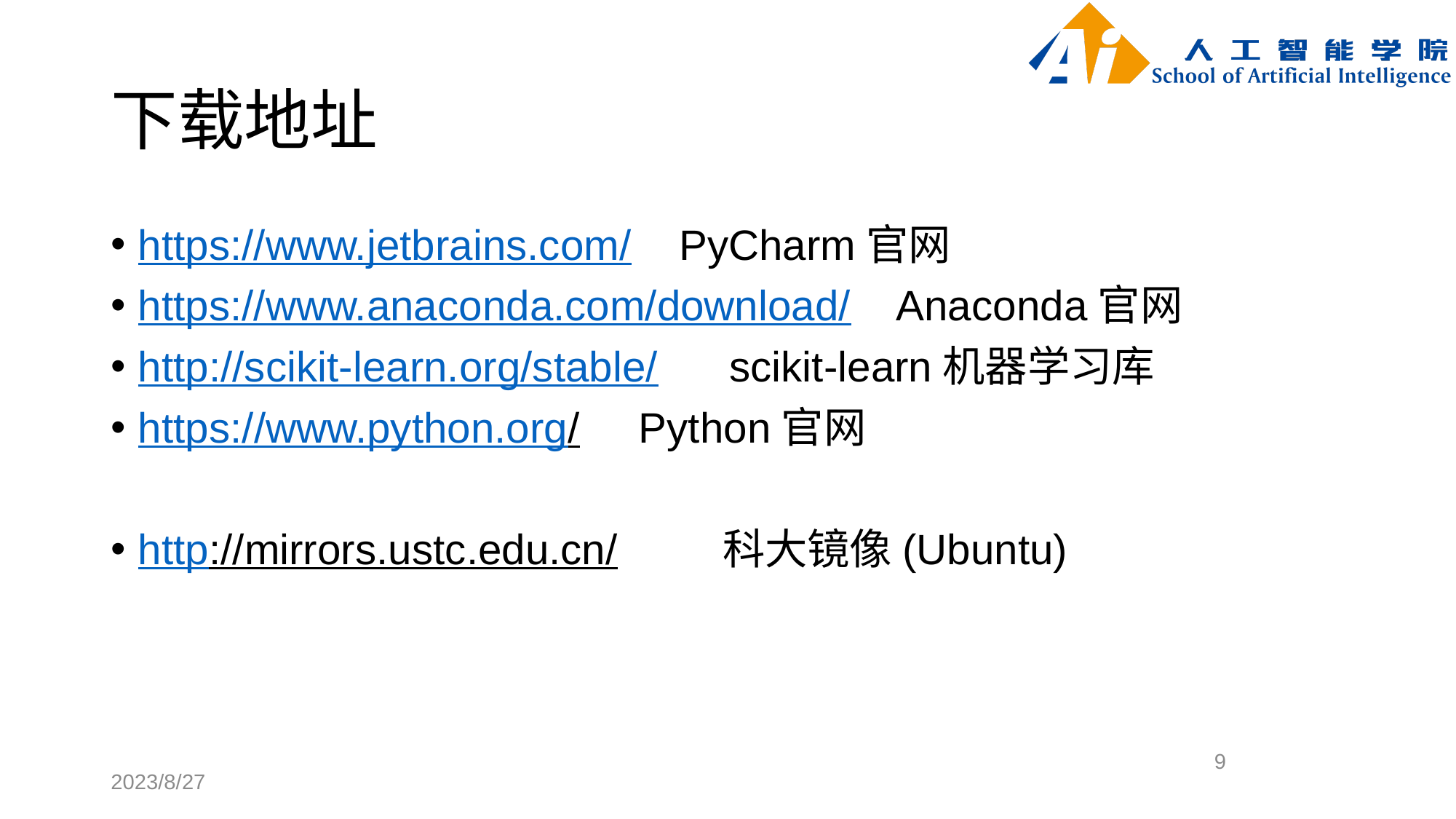

# 下载地址
https://www.jetbrains.com/    PyCharm官网
https://www.anaconda.com/download/    Anaconda官网
http://scikit-learn.org/stable/      scikit-learn机器学习库
https://www.python.org/     Python官网

http://mirrors.ustc.edu.cn/        科大镜像(Ubuntu)

9
2023/8/27